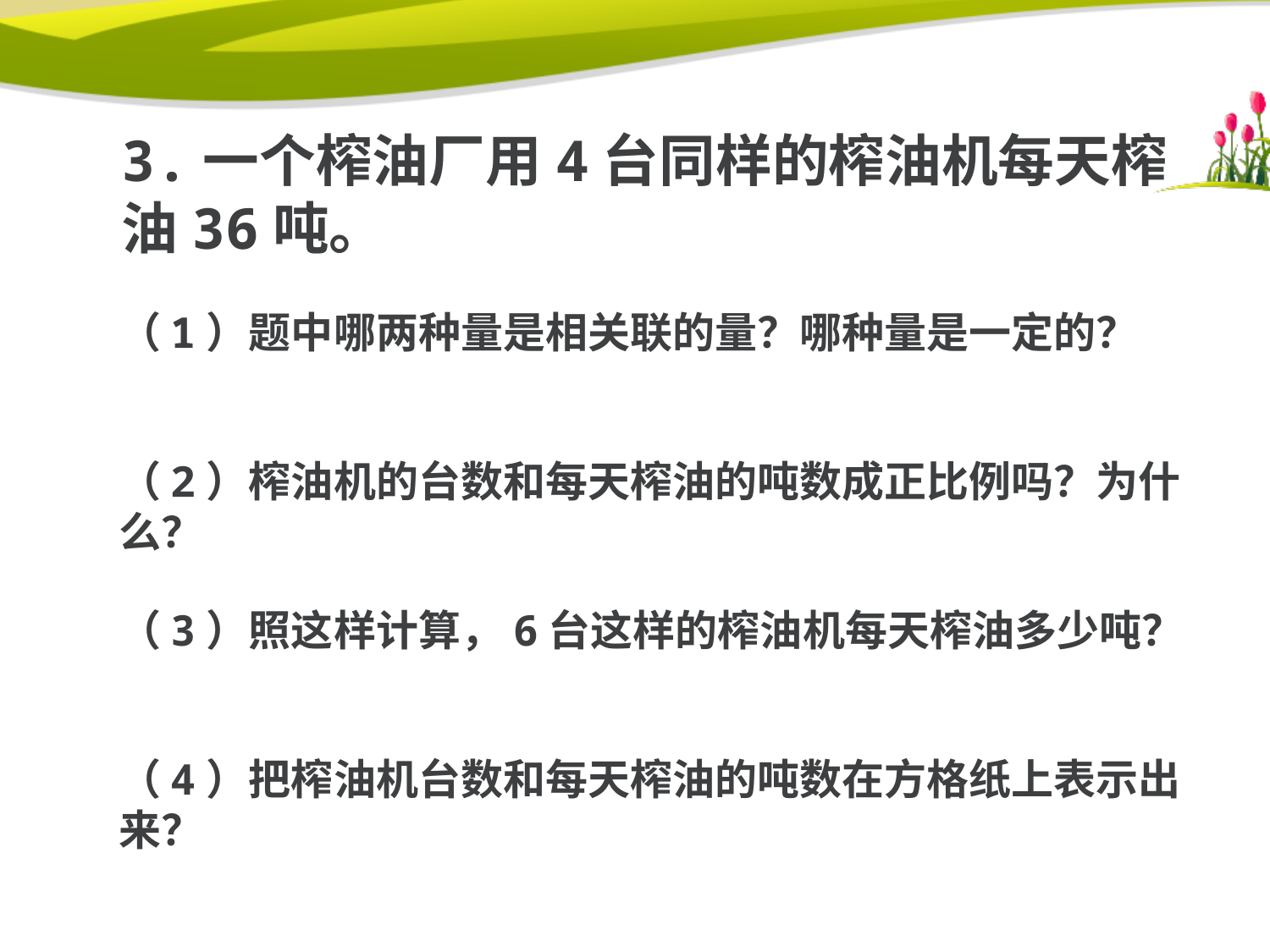

3.一个榨油厂用4台同样的榨油机每天榨油36吨。
（1）题中哪两种量是相关联的量？哪种量是一定的？
（2）榨油机的台数和每天榨油的吨数成正比例吗？为什么？
（3）照这样计算，6台这样的榨油机每天榨油多少吨？
（4）把榨油机台数和每天榨油的吨数在方格纸上表示出来？